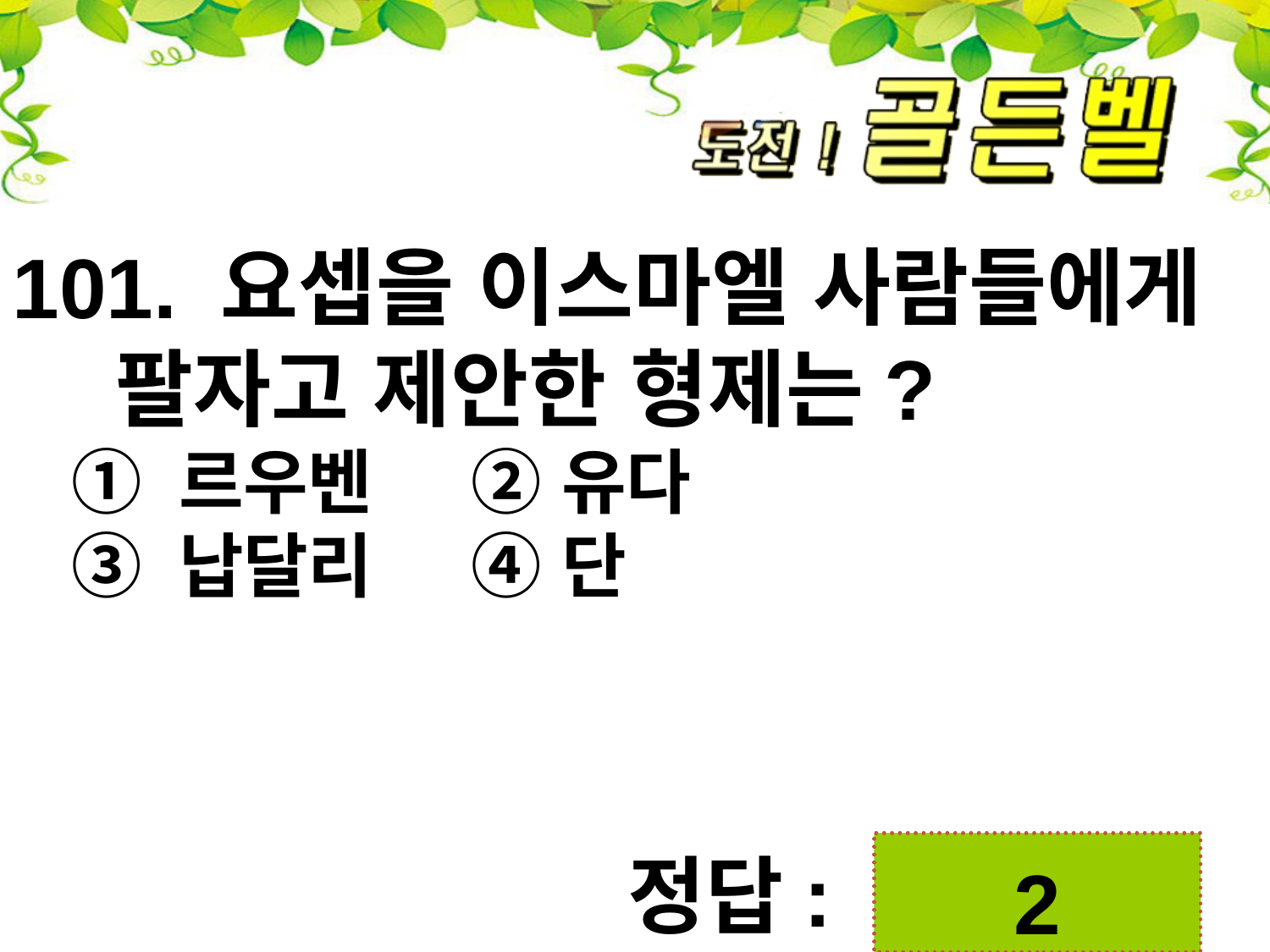

101. 요셉을 이스마엘 사람들에게 팔자고 제안한 형제는?
   ① 르우벤     ② 유다
   ③ 납달리     ④ 단
 2
정답: